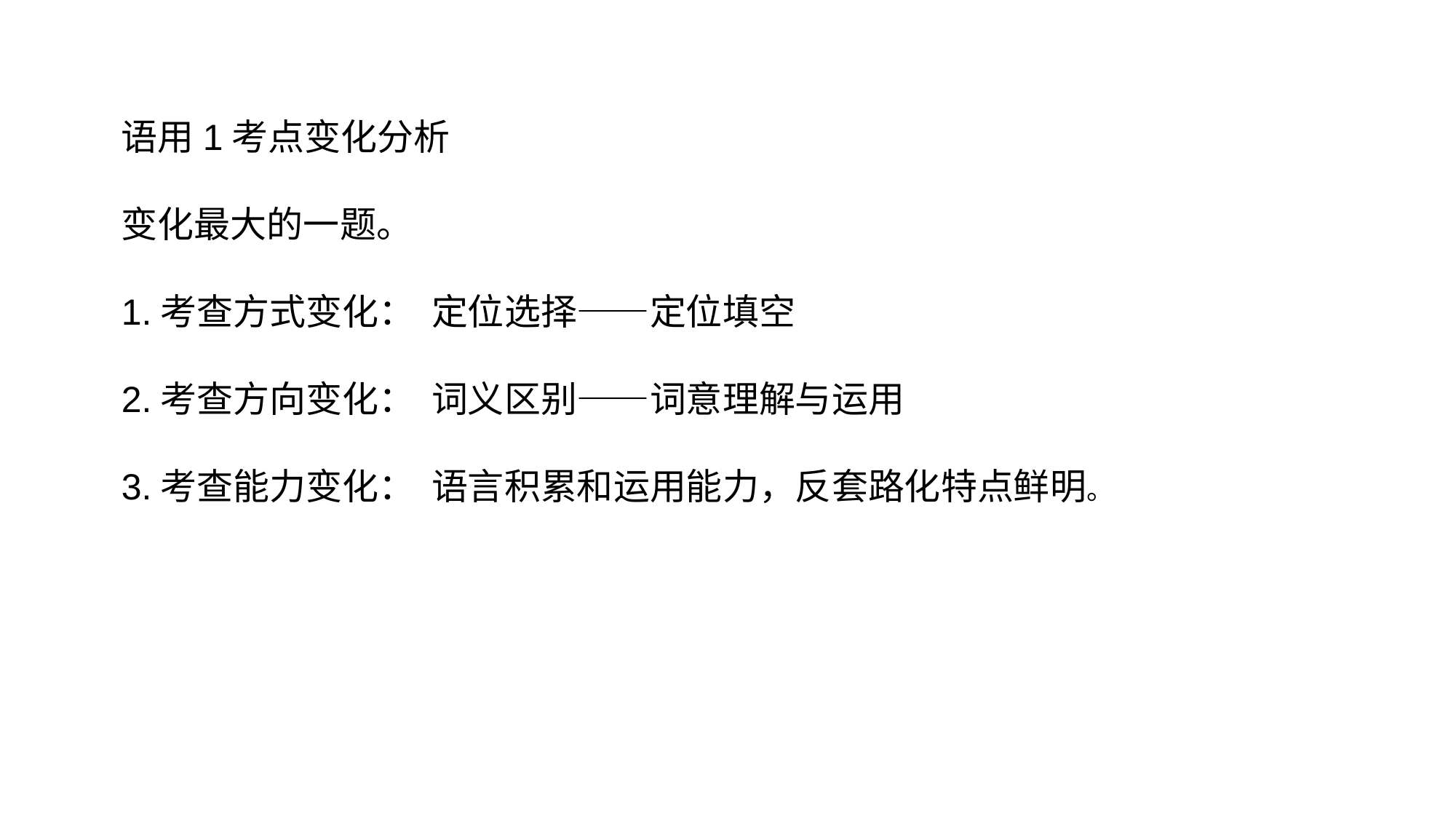

语用1考点变化分析

变化最大的一题。

1.考查方式变化：  定位选择——定位填空

2.考查方向变化：  词义区别——词意理解与运用

3.考查能力变化：  语言积累和运用能力，反套路化特点鲜明。